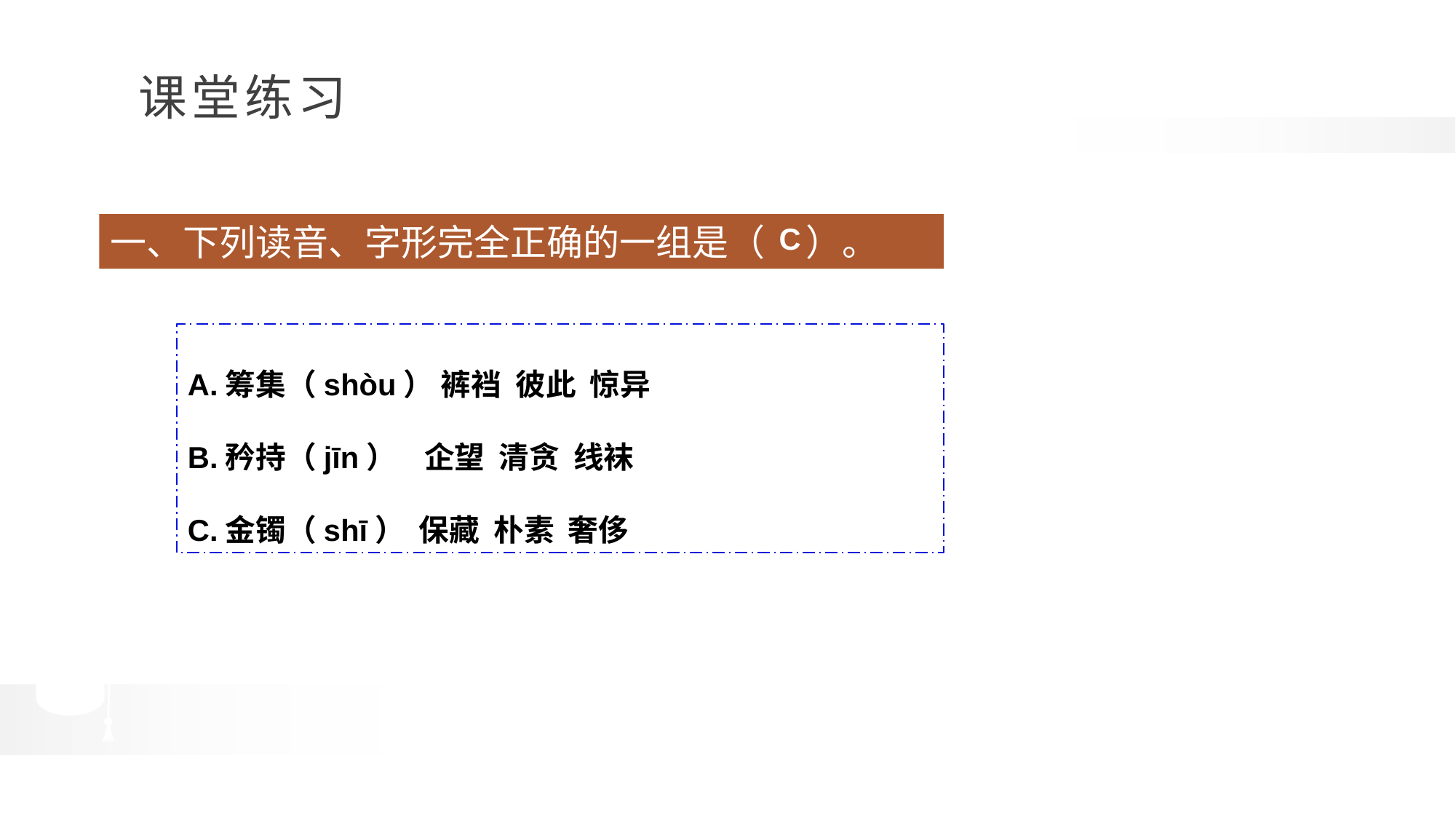

一、下列读音、字形完全正确的一组是（     ）。
C
A.筹集（shòu） 裤裆  彼此  惊异
B.矜持（jīn）    企望  清贪  线袜
C.金镯（shī）  保藏  朴素  奢侈